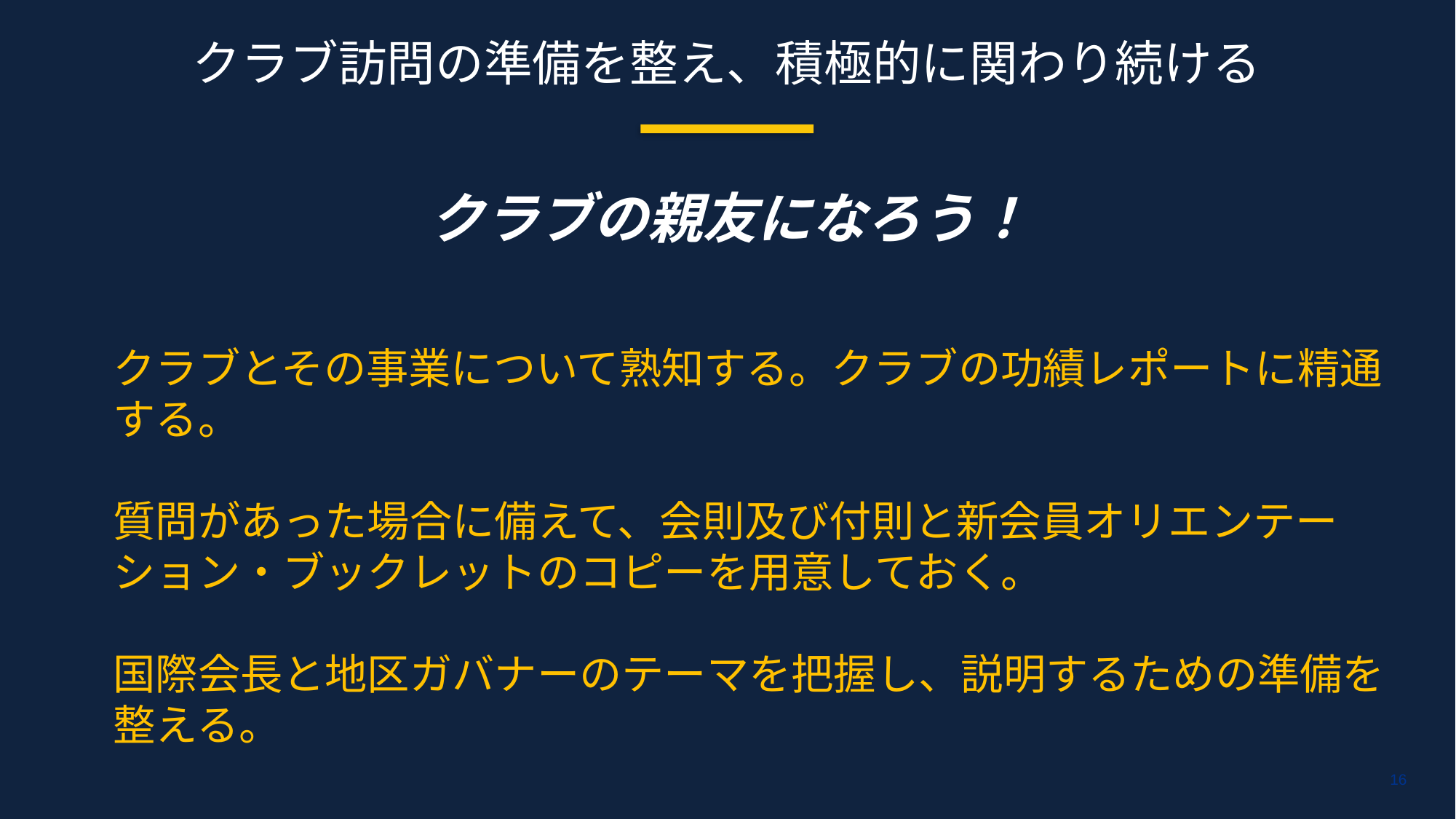

クラブ訪問の準備を整え、積極的に関わり続ける

クラブの親友になろう！
クラブとその事業について熟知する。クラブの功績レポートに精通する。

質問があった場合に備えて、会則及び付則と新会員オリエンテーション・ブックレットのコピーを用意しておく。

国際会長と地区ガバナーのテーマを把握し、説明するための準備を整える。